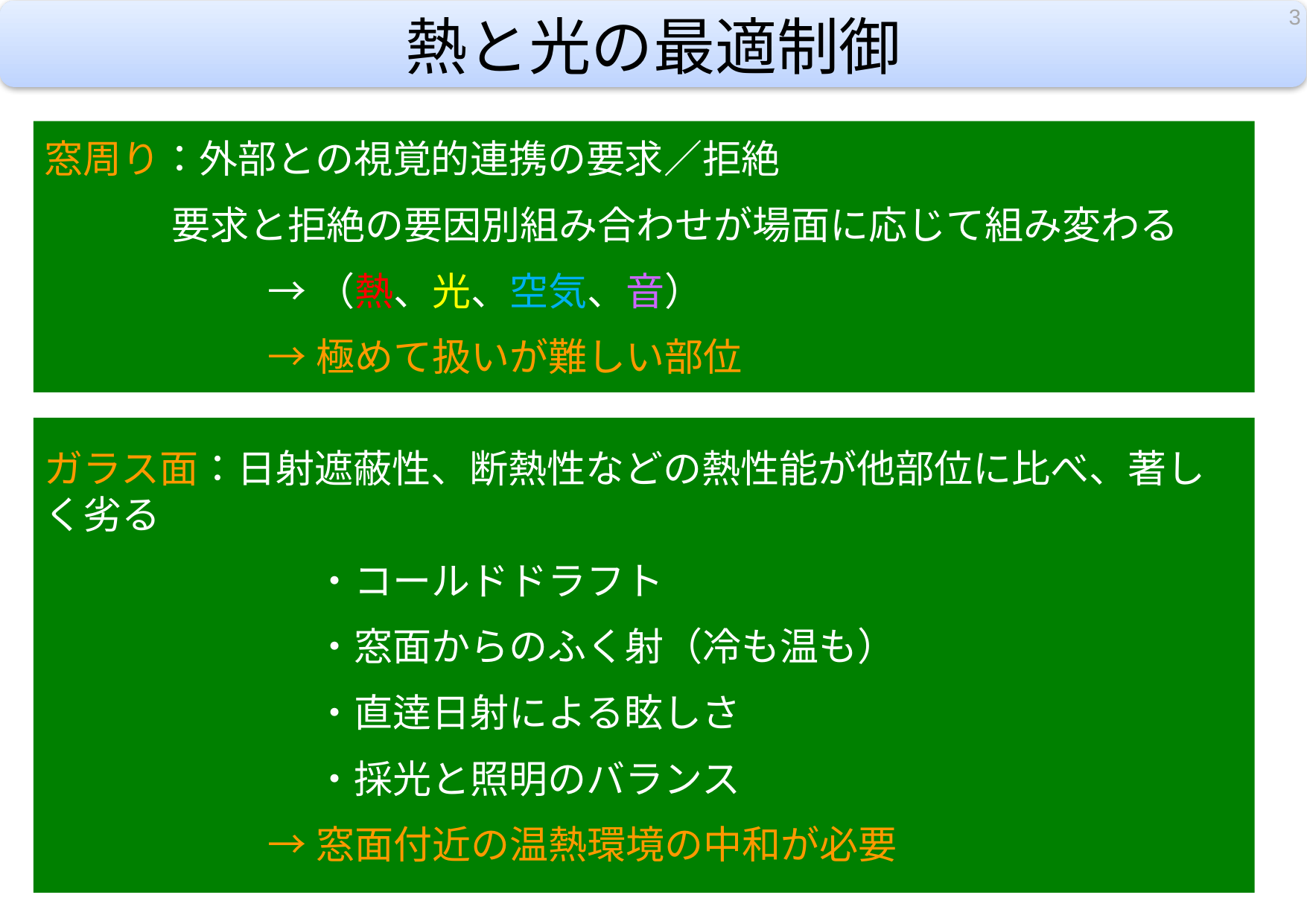

# 熱と光の最適制御
3
窓周り：外部との視覚的連携の要求／拒絶
要求と拒絶の要因別組み合わせが場面に応じて組み変わる
		→（熱、光、空気、音）
		→極めて扱いが難しい部位
ガラス面：日射遮蔽性、断熱性などの熱性能が他部位に比べ、著しく劣る
　　　　　　　・コールドドラフト
　　　　　　　・窓面からのふく射（冷も温も）
　　　　　　　・直逹日射による眩しさ
　　　　　　　・採光と照明のバランス
		→窓面付近の温熱環境の中和が必要